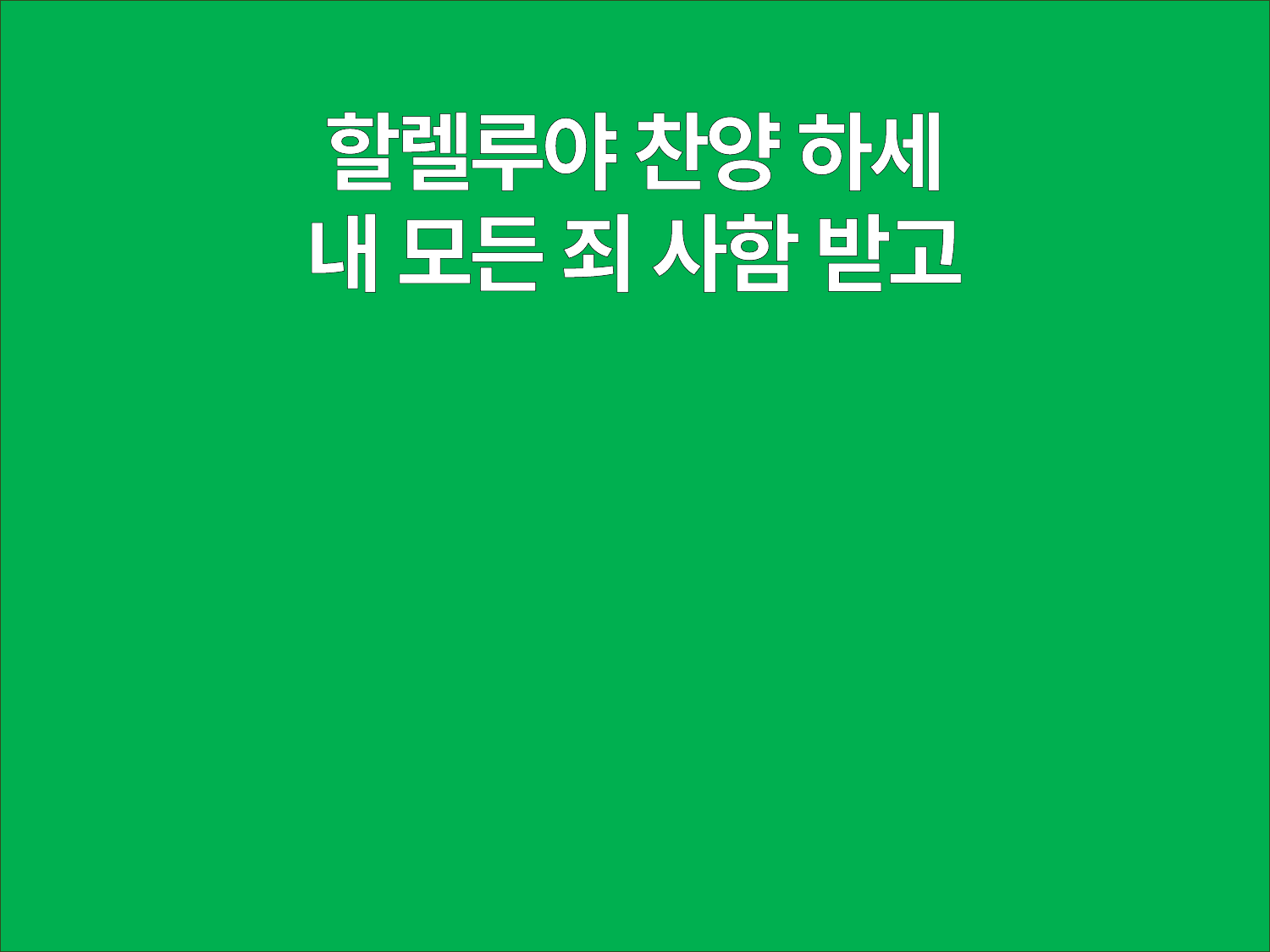

할렐루야 찬양 하세
내 모든 죄 사함 받고